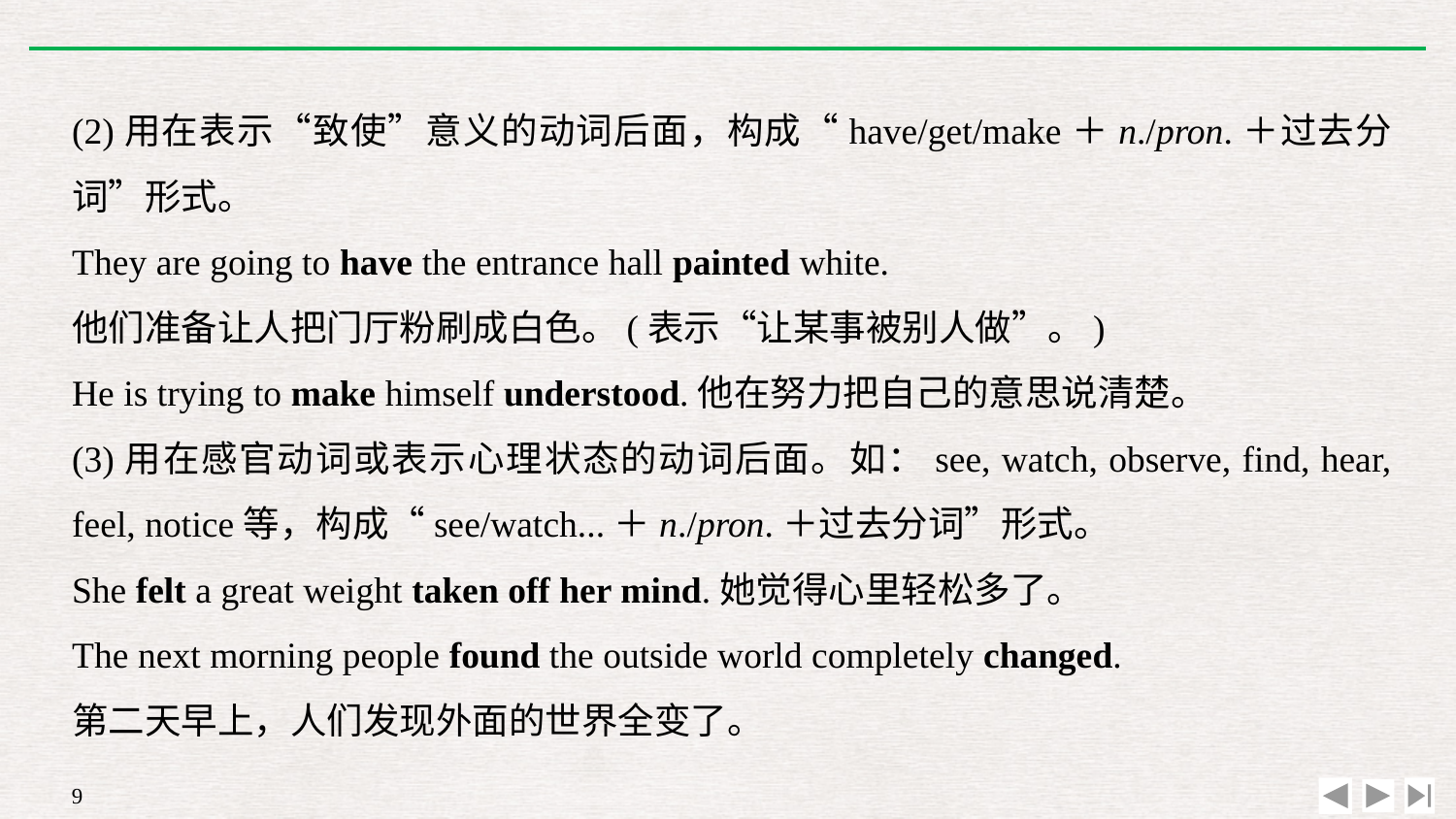

(2)用在表示“致使”意义的动词后面，构成“have/get/make＋n./pron.＋过去分词”形式。
They are going to have the entrance hall painted white.
他们准备让人把门厅粉刷成白色。(表示“让某事被别人做”。)
He is trying to make himself understood.他在努力把自己的意思说清楚。
(3)用在感官动词或表示心理状态的动词后面。如：see, watch, observe, find, hear, feel, notice等，构成“see/watch...＋n./pron.＋过去分词”形式。
She felt a great weight taken off her mind.她觉得心里轻松多了。
The next morning people found the outside world completely changed.
第二天早上，人们发现外面的世界全变了。